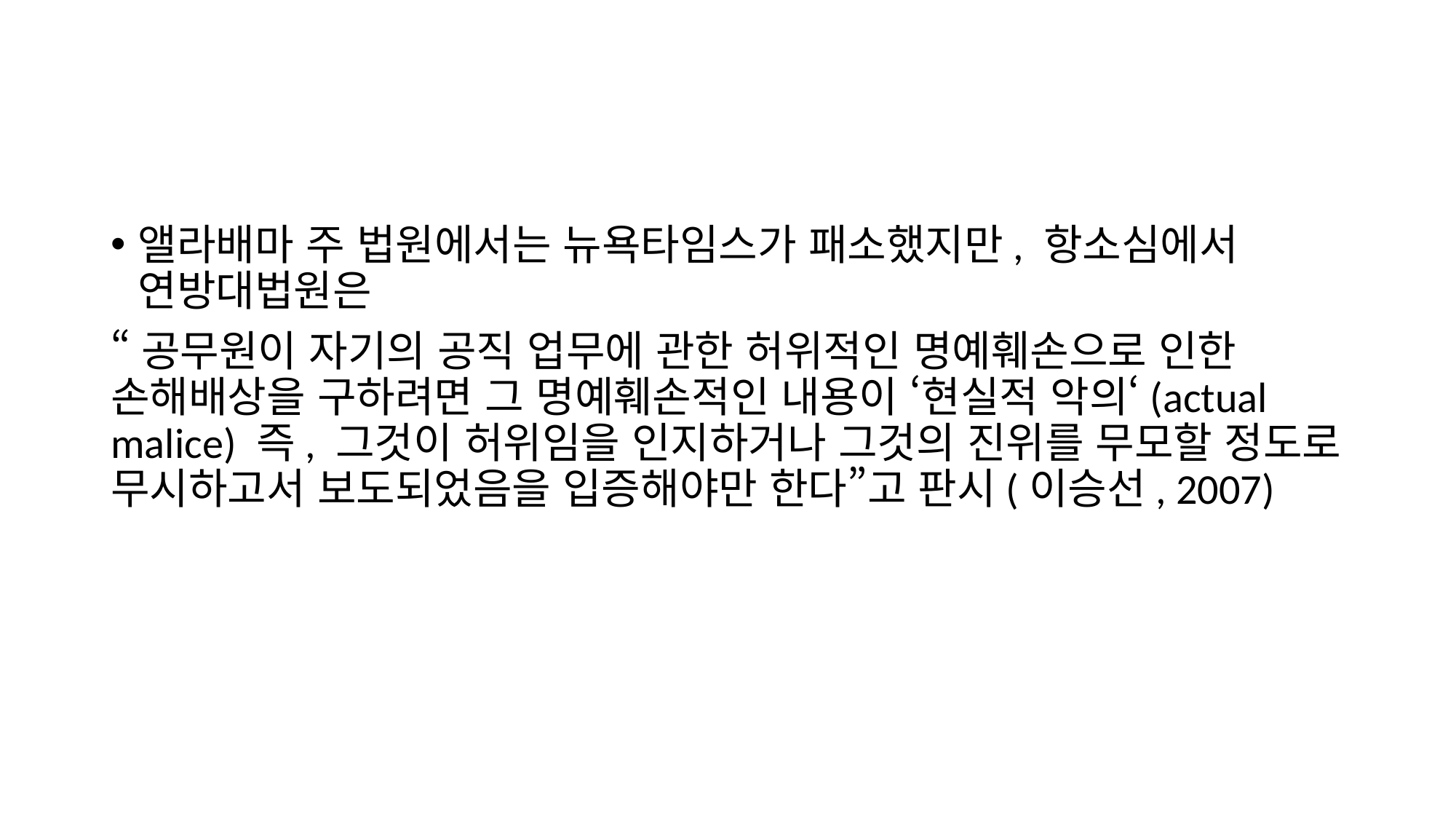

#
앨라배마 주 법원에서는 뉴욕타임스가 패소했지만, 항소심에서 연방대법원은
“공무원이 자기의 공직 업무에 관한 허위적인 명예훼손으로 인한 손해배상을 구하려면 그 명예훼손적인 내용이 ‘현실적 악의‘(actual malice) 즉, 그것이 허위임을 인지하거나 그것의 진위를 무모할 정도로 무시하고서 보도되었음을 입증해야만 한다”고 판시(이승선, 2007)